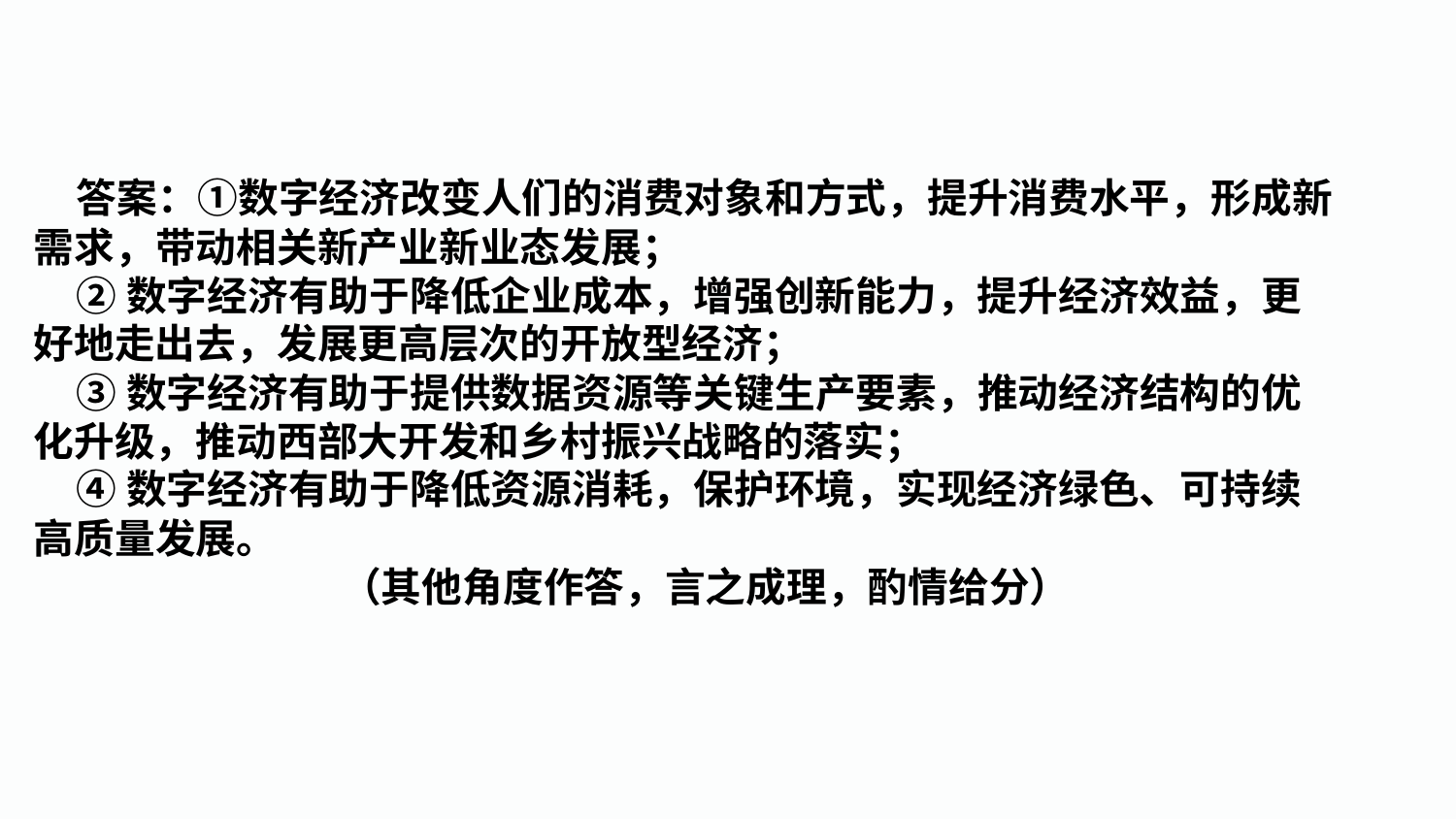

答案：①数字经济改变人们的消费对象和方式，提升消费水平，形成新需求，带动相关新产业新业态发展；
②数字经济有助于降低企业成本，增强创新能力，提升经济效益，更好地走出去，发展更高层次的开放型经济；
③数字经济有助于提供数据资源等关键生产要素，推动经济结构的优化升级，推动西部大开发和乡村振兴战略的落实；
④数字经济有助于降低资源消耗，保护环境，实现经济绿色、可持续高质量发展。
（其他角度作答，言之成理，酌情给分）